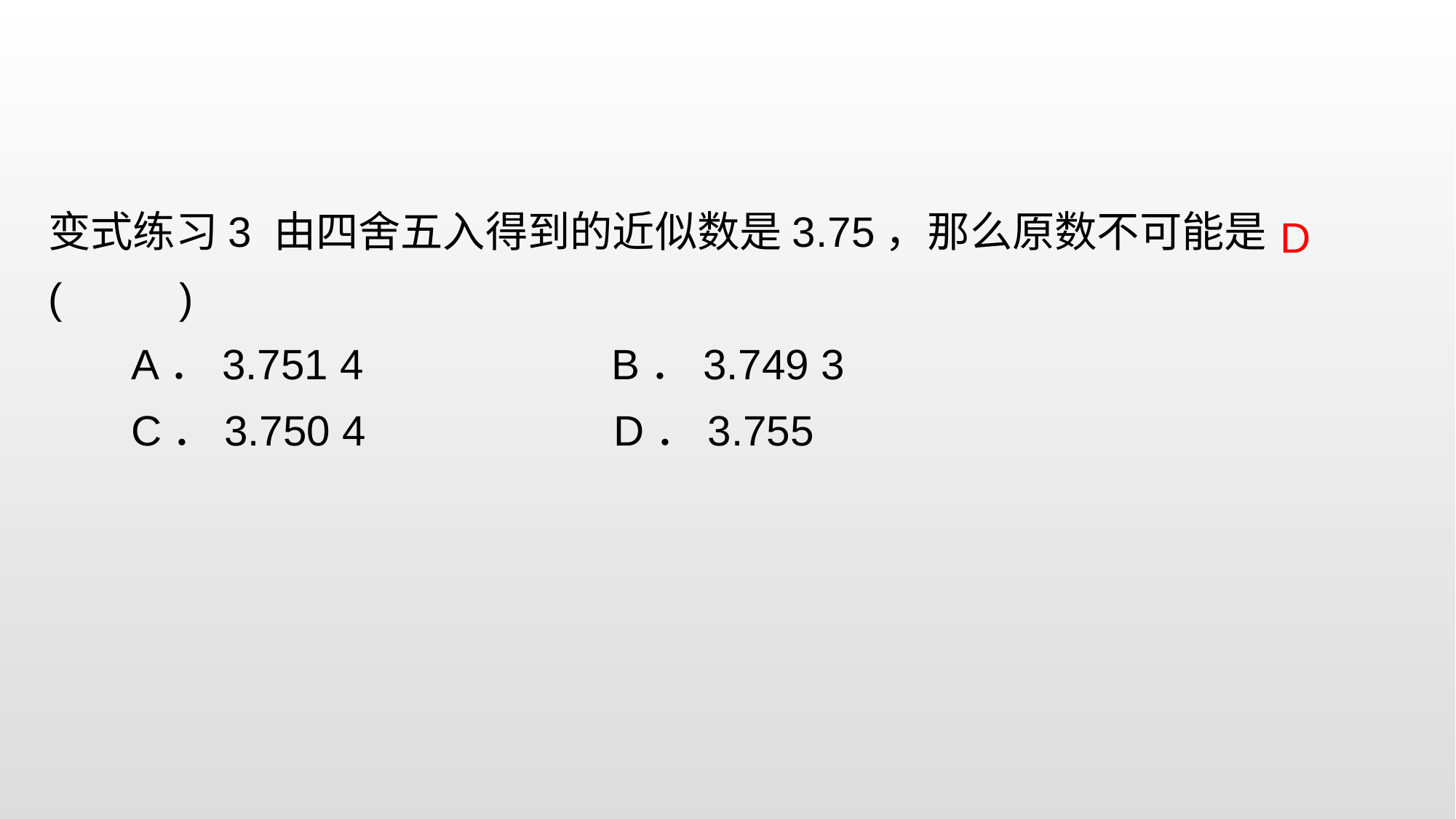

变式练习3 由四舍五入得到的近似数是3.75，那么原数不可能是( 　　)
       A．3.751 4                     B．3.749 3
       C．3.750 4                     D．3.755
D